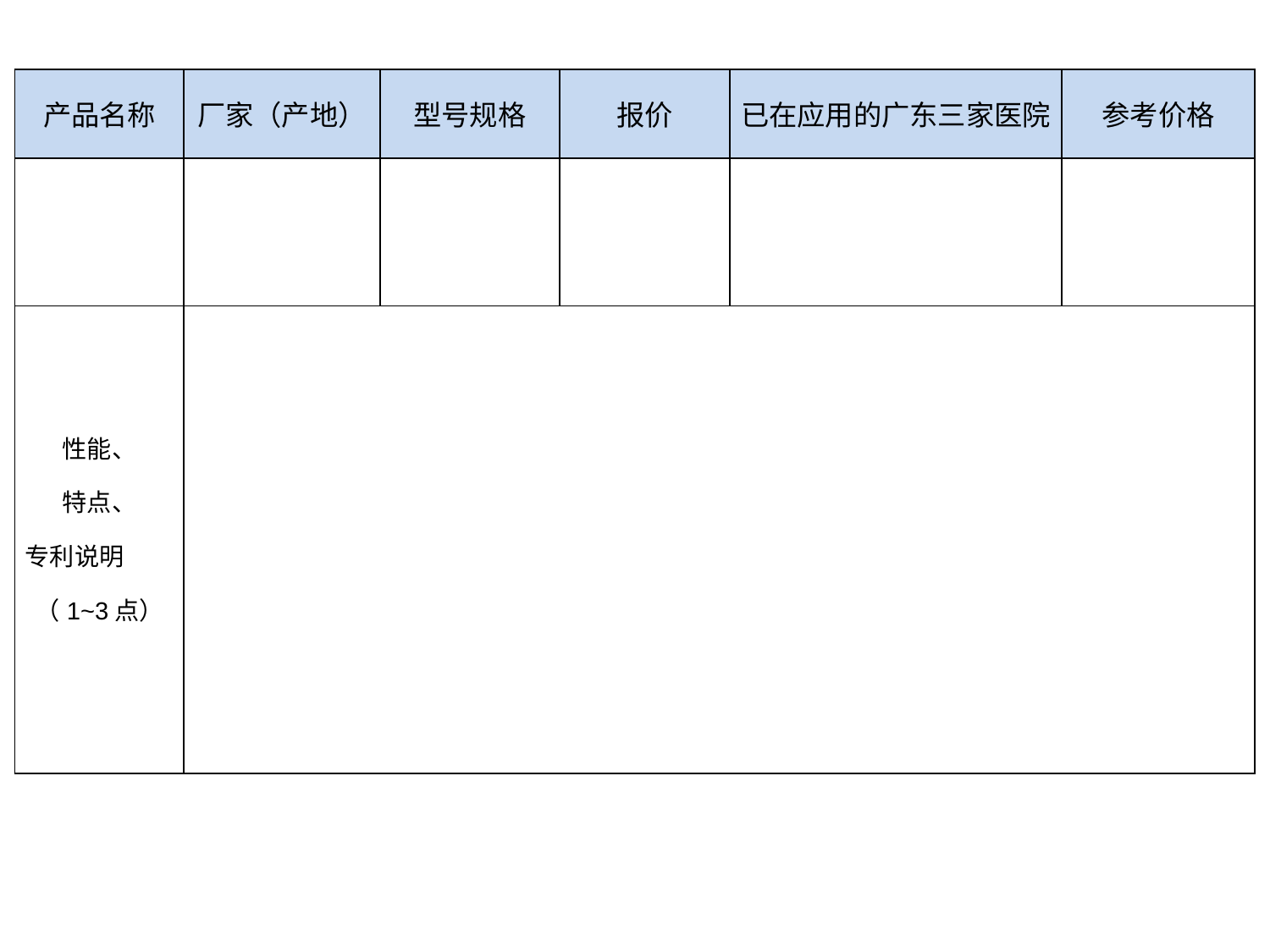

| 产品名称 | 厂家（产地） | 型号规格 | 报价 | 已在应用的广东三家医院 | 参考价格 |
| --- | --- | --- | --- | --- | --- |
|  |  |  |  |  |  |
| 性能、 特点、 专利说明 （1~3点） |  |  |  |  |  |